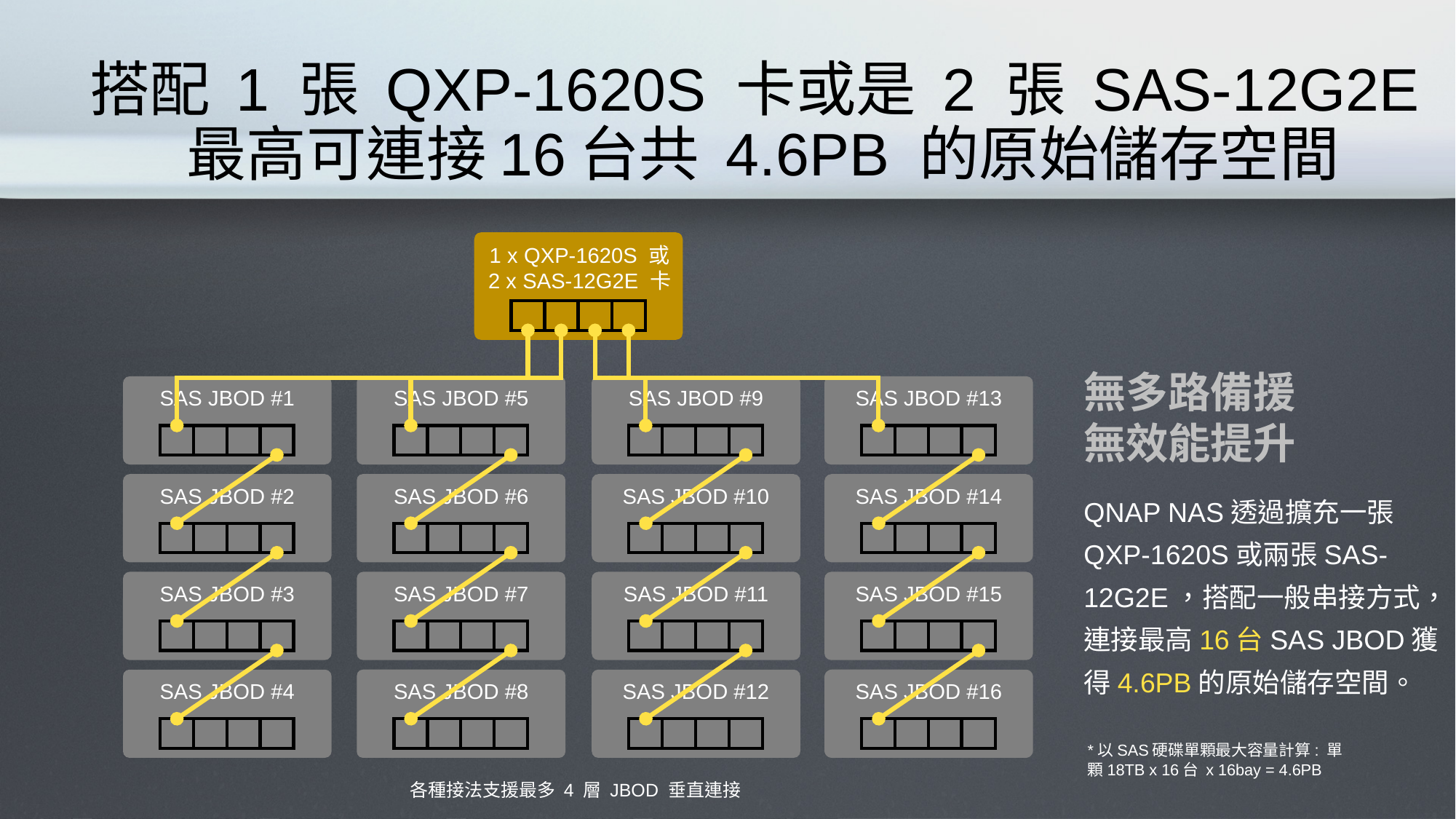

# 搭配 1 張 QXP-1620S 卡或是 2 張 SAS-12G2E  最高可連接16台共 4.6PB 的原始儲存空間

1 x QXP-1620S 或 2 x SAS-12G2E 卡

SAS JBOD #1

SAS JBOD #5

SAS JBOD #9

SAS JBOD #13

SAS JBOD #2

SAS JBOD #6

SAS JBOD #10

SAS JBOD #14

SAS JBOD #3

SAS JBOD #7

SAS JBOD #11

SAS JBOD #15

SAS JBOD #4

SAS JBOD #8

SAS JBOD #12

SAS JBOD #16

無多路備援
無效能提升
QNAP NAS透過擴充一張QXP-1620S或兩張SAS-12G2E，搭配一般串接方式，連接最高16台SAS JBOD獲得4.6PB的原始儲存空間。
*以SAS硬碟單顆最大容量計算: 單顆18TB x 16台 x 16bay = 4.6PB
各種接法支援最多 4 層 JBOD 垂直連接